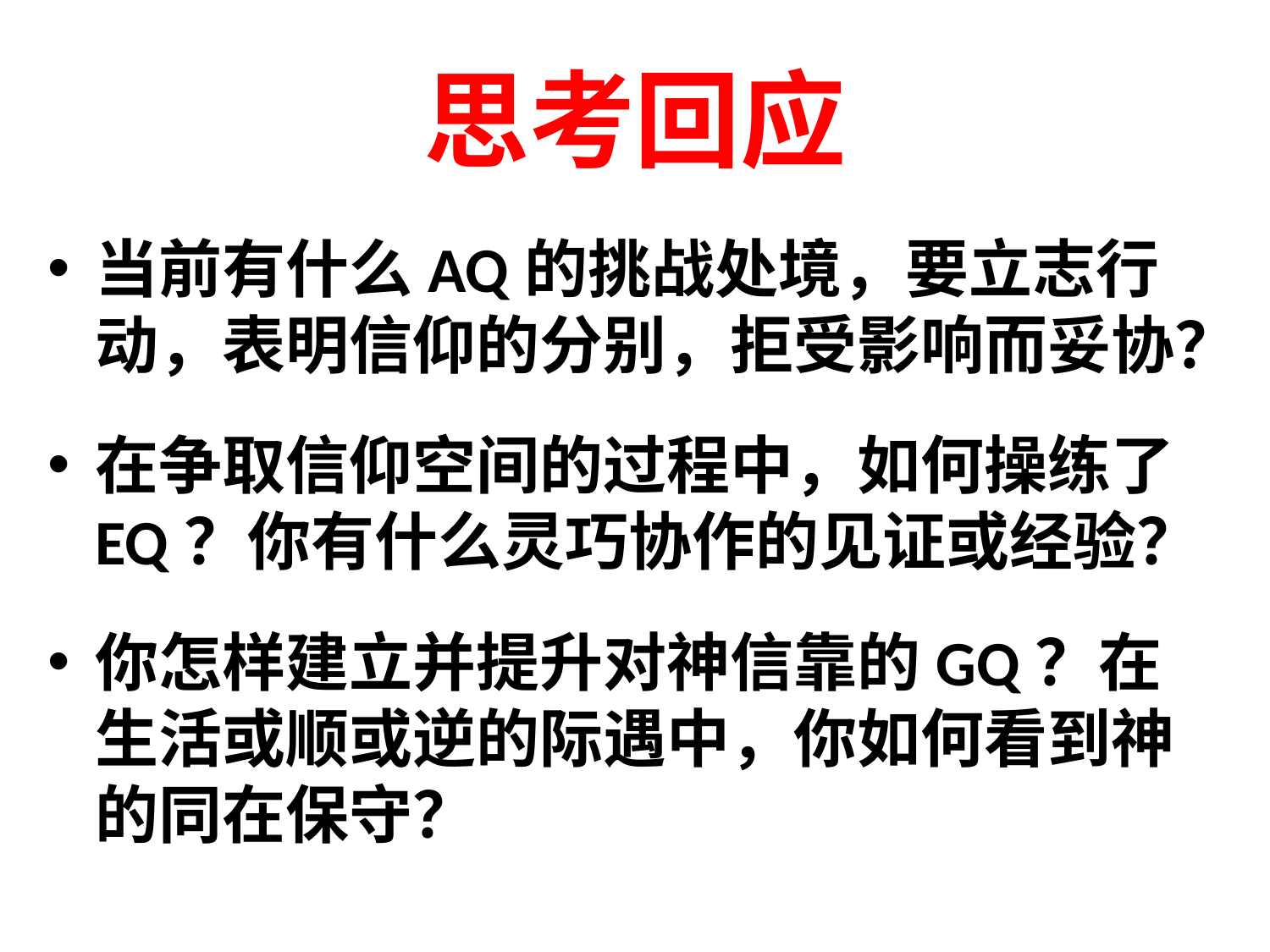

# 思考回应
当前有什么AQ的挑战处境，要立志行动，表明信仰的分别，拒受影响而妥协？

在争取信仰空间的过程中，如何操练了EQ？你有什么灵巧协作的见证或经验？

你怎样建立并提升对神信靠的GQ？在生活或顺或逆的际遇中，你如何看到神的同在保守？